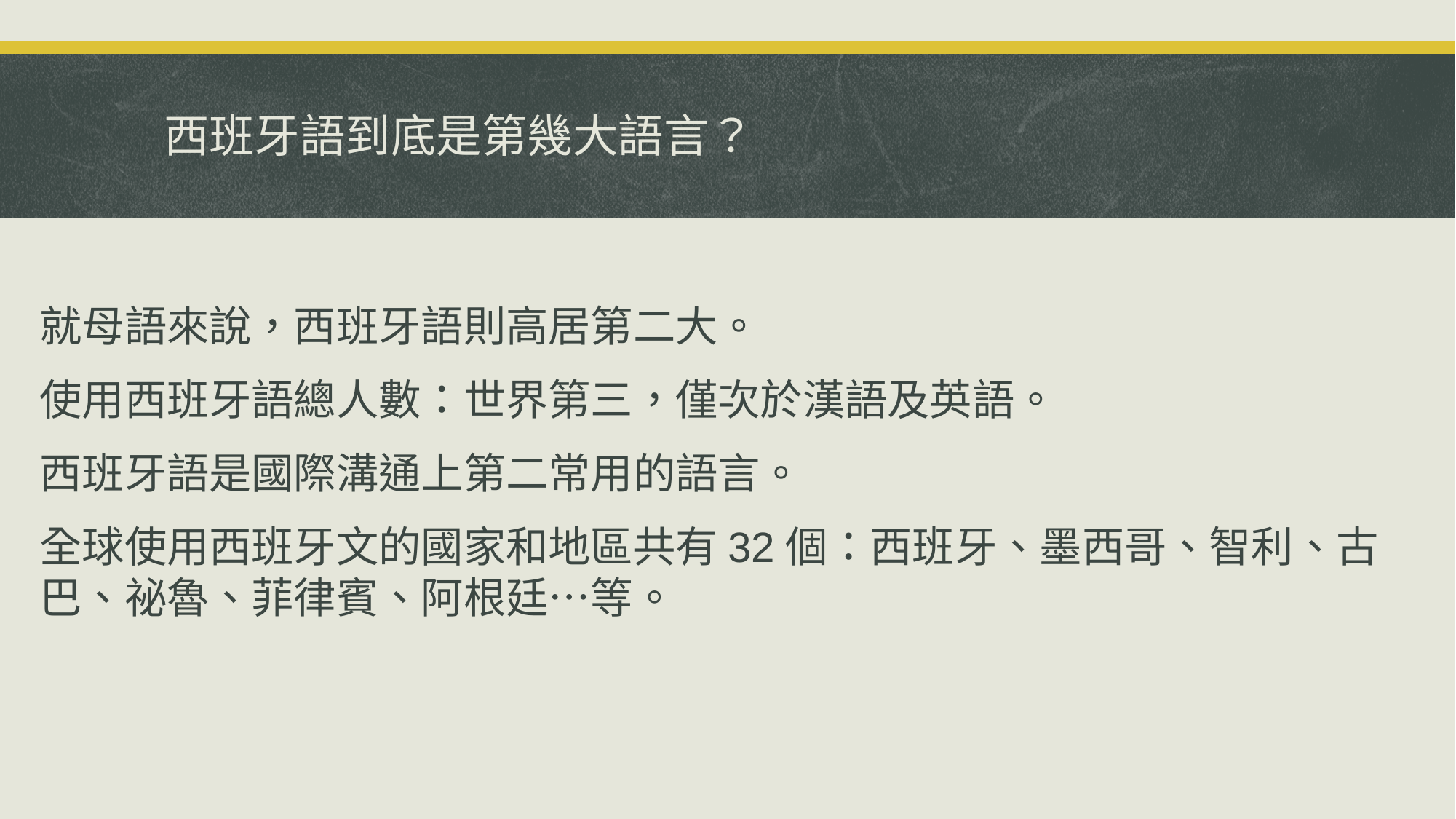

# 西班牙語到底是第幾大語言？
就母語來說，西班牙語則高居第二大。
使用西班牙語總人數：世界第三，僅次於漢語及英語。
西班牙語是國際溝通上第二常用的語言。
全球使用西班牙文的國家和地區共有32個：西班牙、墨西哥、智利、古巴、祕魯、菲律賓、阿根廷…等。